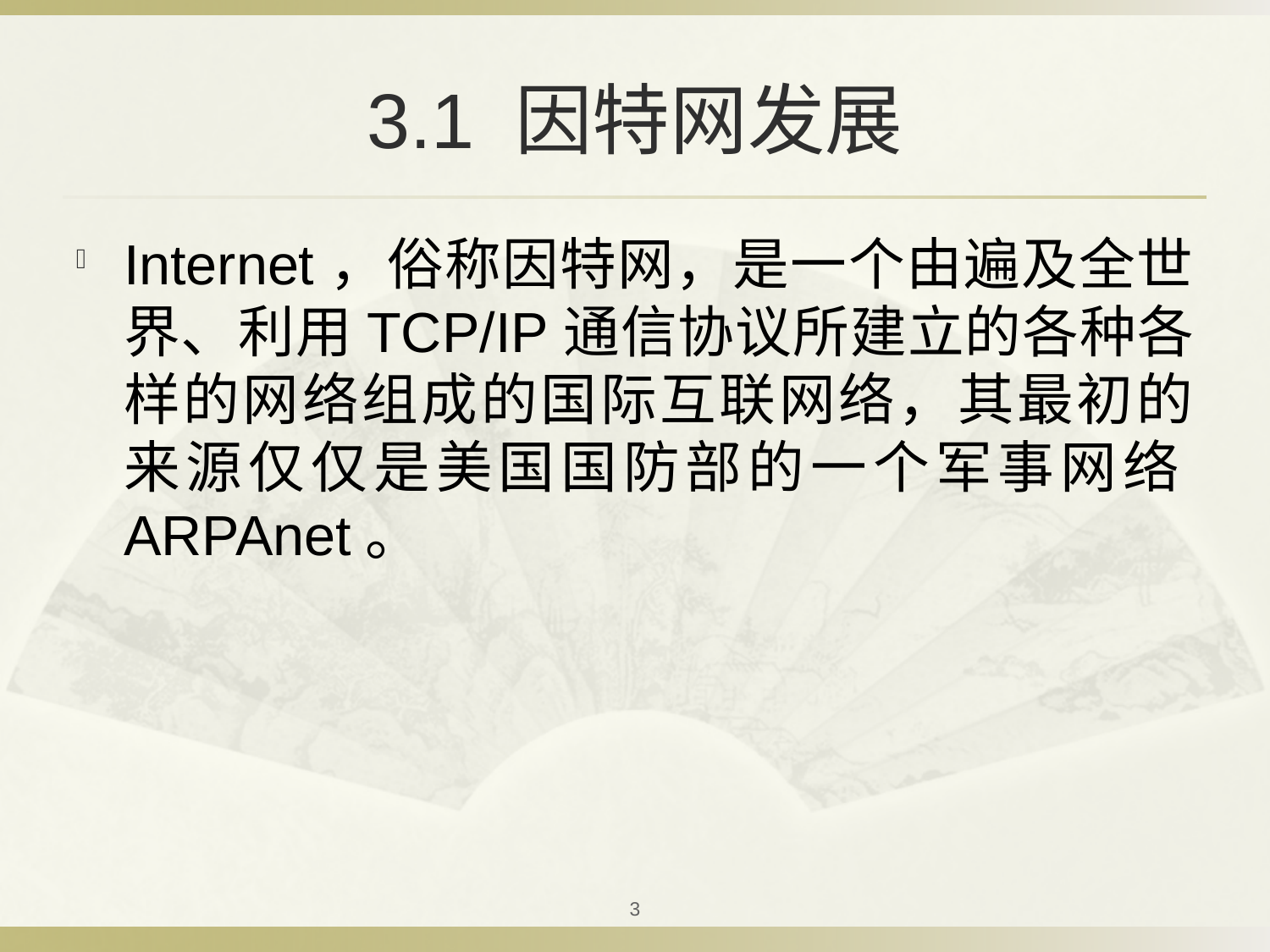

# 3.1 因特网发展
Internet，俗称因特网，是一个由遍及全世界、利用TCP/IP通信协议所建立的各种各样的网络组成的国际互联网络，其最初的来源仅仅是美国国防部的一个军事网络ARPAnet。
3